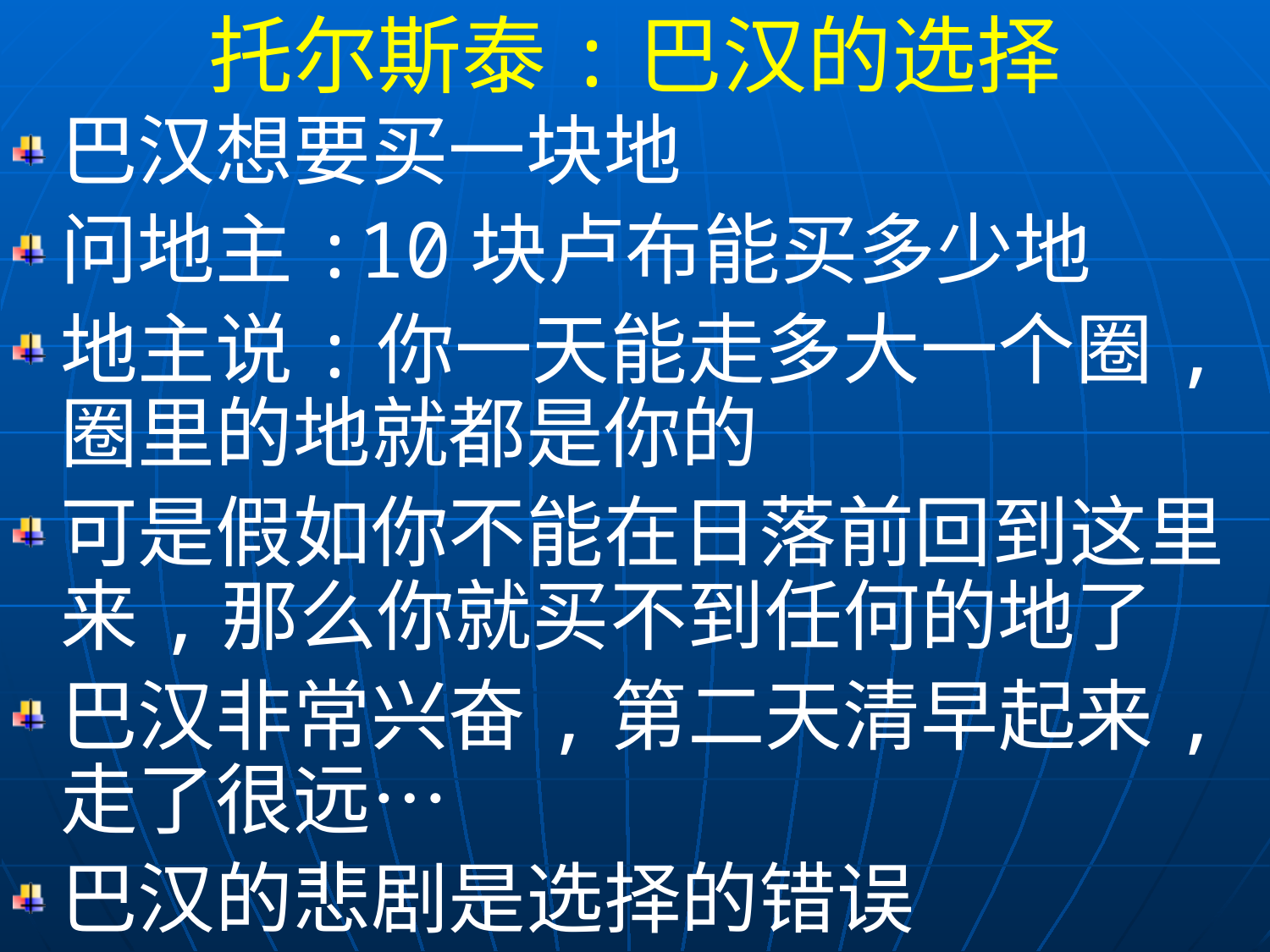

托尔斯泰:巴汉的选择
巴汉想要买一块地
问地主:10块卢布能买多少地
地主说:你一天能走多大一个圈,圈里的地就都是你的
可是假如你不能在日落前回到这里来,那么你就买不到任何的地了
巴汉非常兴奋,第二天清早起来,走了很远…
巴汉的悲剧是选择的错误